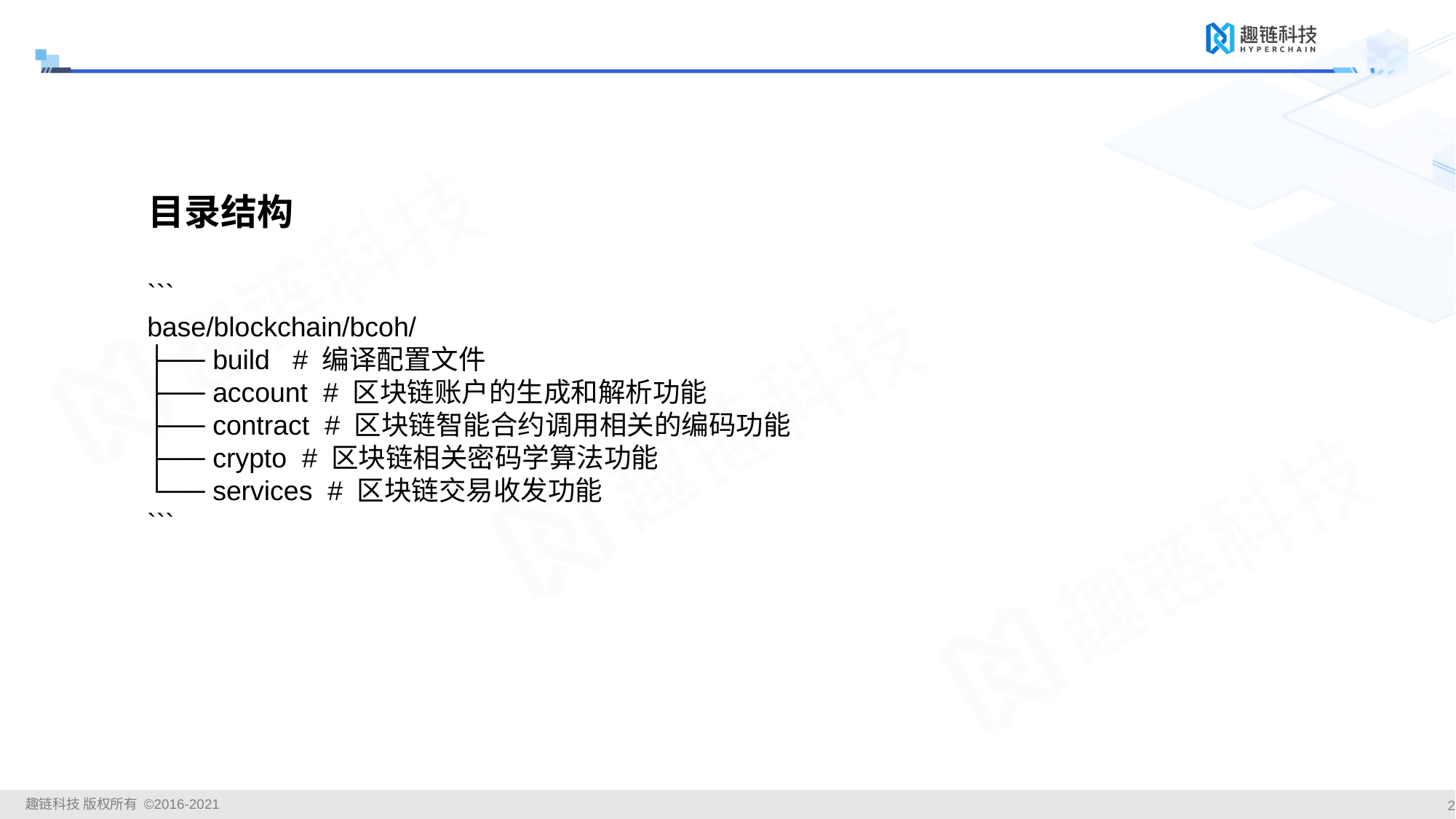

目录结构
```
base/blockchain/bcoh/
├── build   # 编译配置文件
├── account  # 区块链账户的生成和解析功能
├── contract  # 区块链智能合约调用相关的编码功能
├── crypto  # 区块链相关密码学算法功能
└── services  # 区块链交易收发功能
```